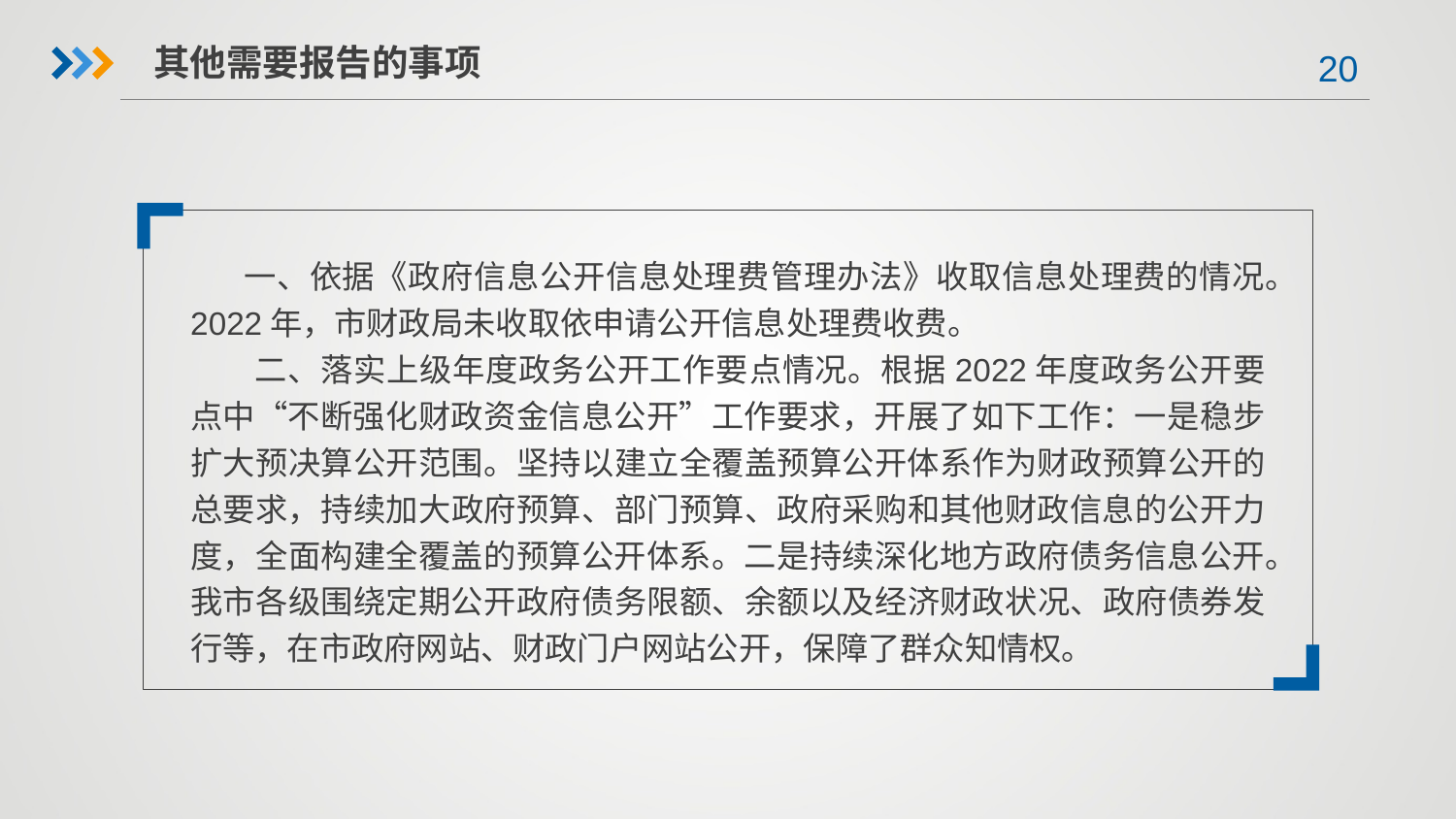

其他需要报告的事项

       一、依据《政府信息公开信息处理费管理办法》收取信息处理费的情况。2022年，市财政局未收取依申请公开信息处理费收费。
       二、落实上级年度政务公开工作要点情况。根据2022年度政务公开要点中“不断强化财政资金信息公开”工作要求，开展了如下工作：一是稳步扩大预决算公开范围。坚持以建立全覆盖预算公开体系作为财政预算公开的总要求，持续加大政府预算、部门预算、政府采购和其他财政信息的公开力度，全面构建全覆盖的预算公开体系。二是持续深化地方政府债务信息公开。我市各级围绕定期公开政府债务限额、余额以及经济财政状况、政府债券发行等，在市政府网站、财政门户网站公开，保障了群众知情权。